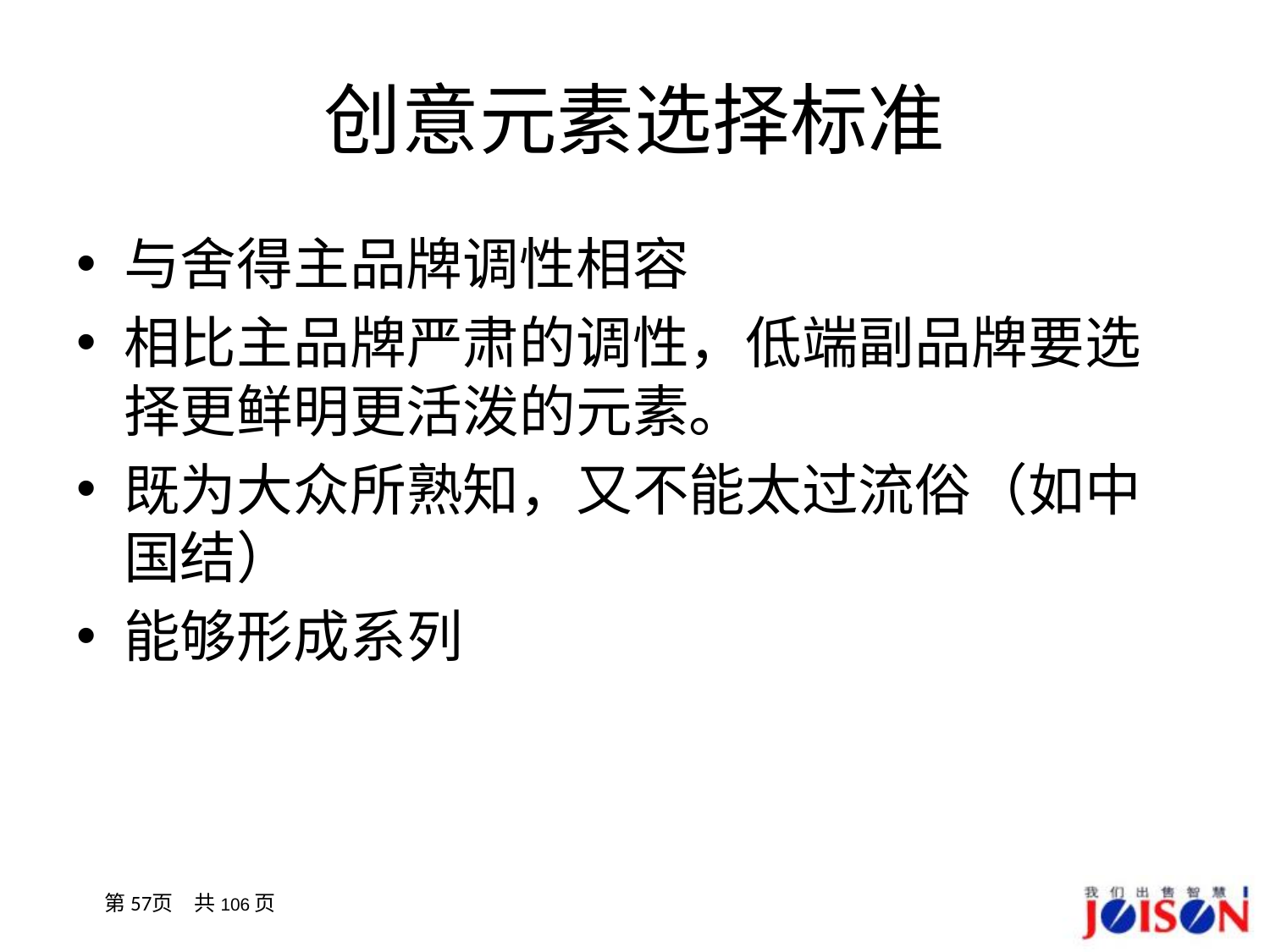

# 创意元素选择标准
与舍得主品牌调性相容
相比主品牌严肃的调性，低端副品牌要选择更鲜明更活泼的元素。
既为大众所熟知，又不能太过流俗（如中国结）
能够形成系列